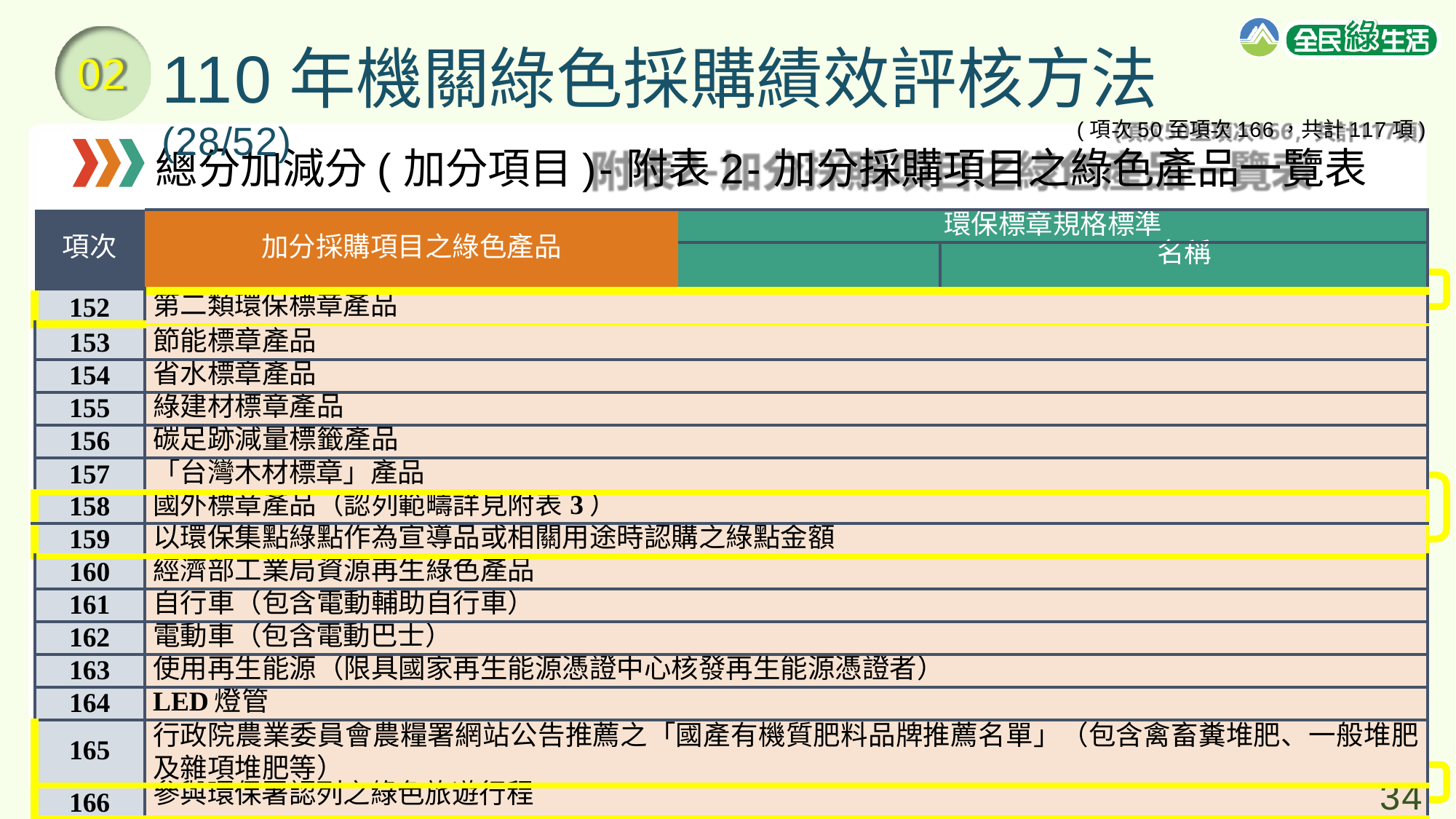

# 110年機關綠色採購績效評核方法(28/52)
02

(項次50至項次166，共計117項)
總分加減分(加分項目)-附表2-加分採購項目之綠色產品一覽表

| 項次 | 加分採購項目之綠色產品 | 環保標章規格標準 產品類別 |  |
| --- | --- | --- | --- |
|  |  |  | 名稱 |
| 152 | 第二類環保標章產品 |  |  |
| 153 | 節能標章產品 |  |  |
| 154 | 省水標章產品 |  |  |
| 155 | 綠建材標章產品 |  |  |
| 156 | 碳足跡減量標籤產品 |  |  |
| 157 | 「台灣木材標章」產品 |  |  |
| 158 | 國外標章產品（認列範疇詳見附表3） |  |  |
| 159 | 以環保集點綠點作為宣導品或相關用途時認購之綠點金額 |  |  |
| 160 | 經濟部工業局資源再生綠色產品 |  |  |
| 161 | 自行車（包含電動輔助自行車） |  |  |
| 162 | 電動車（包含電動巴士） |  |  |
| 163 | 使用再生能源（限具國家再生能源憑證中心核發再生能源憑證者） |  |  |
| 164 | LED燈管 |  |  |
| 165 | 行政院農業委員會農糧署網站公告推薦之「國產有機質肥料品牌推薦名單」（包含禽畜糞堆肥、一般堆肥 及雜項堆肥等） |  |  |
| 166 | 參與環保署認列之綠色旅遊行程 34 |  |  |